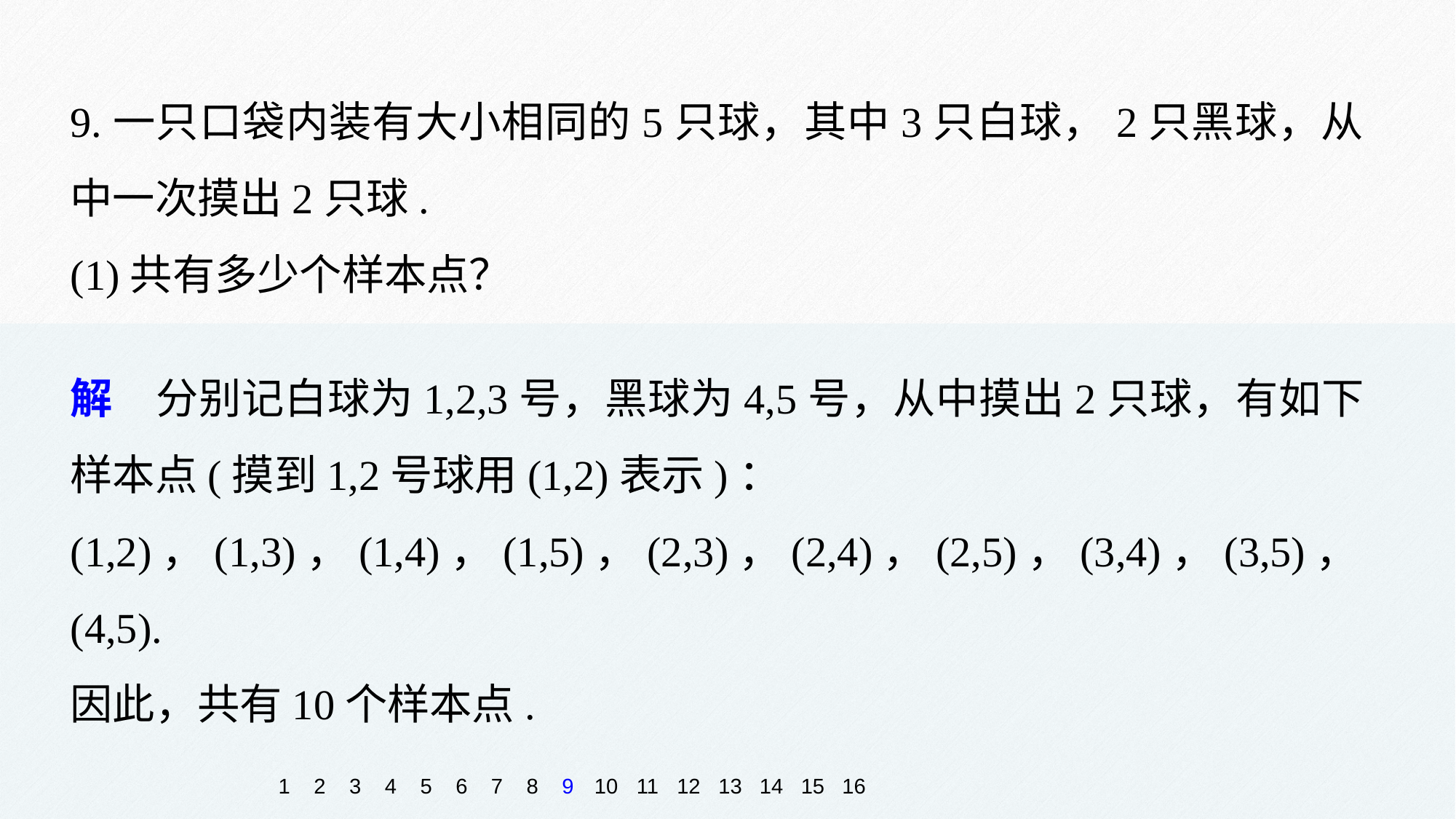

9.一只口袋内装有大小相同的5只球，其中3只白球，2只黑球，从中一次摸出2只球.
(1)共有多少个样本点？
解　分别记白球为1,2,3号，黑球为4,5号，从中摸出2只球，有如下样本点(摸到1,2号球用(1,2)表示)：
(1,2)，(1,3)，(1,4)，(1,5)，(2,3)，(2,4)，(2,5)，(3,4)，(3,5)，(4,5).
因此，共有10个样本点.
1
2
3
4
5
6
7
8
9
10
11
12
13
14
15
16